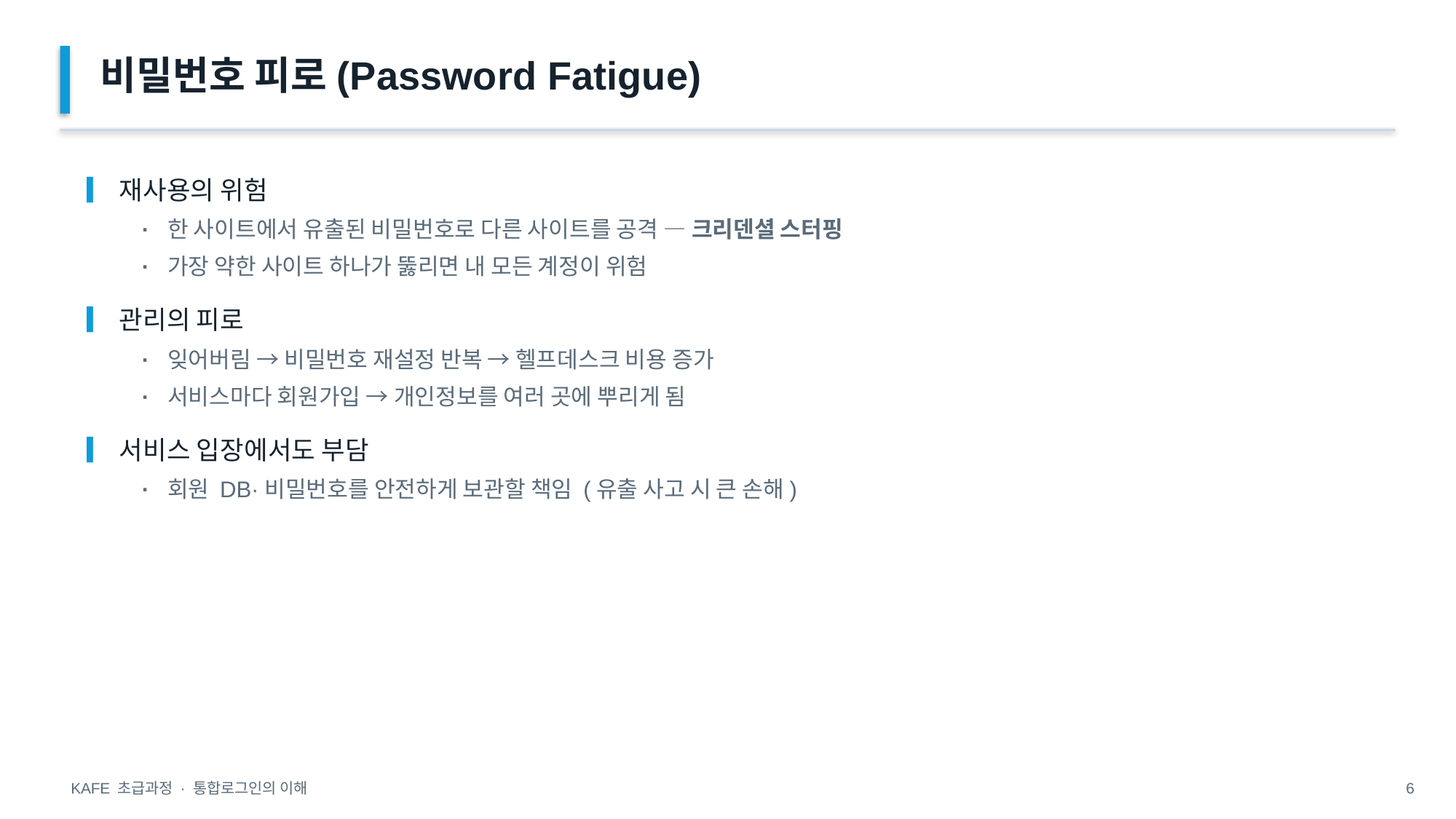

비밀번호 피로(Password Fatigue)

▎재사용의 위험
·  한 사이트에서 유출된 비밀번호로 다른 사이트를 공격 — 크리덴셜 스터핑
·  가장 약한 사이트 하나가 뚫리면 내 모든 계정이 위험
▎관리의 피로
·  잊어버림 → 비밀번호 재설정 반복 → 헬프데스크 비용 증가
·  서비스마다 회원가입 → 개인정보를 여러 곳에 뿌리게 됨
▎서비스 입장에서도 부담
·  회원 DB·비밀번호를 안전하게 보관할 책임 (유출 사고 시 큰 손해)
KAFE 초급과정 · 통합로그인의 이해
6